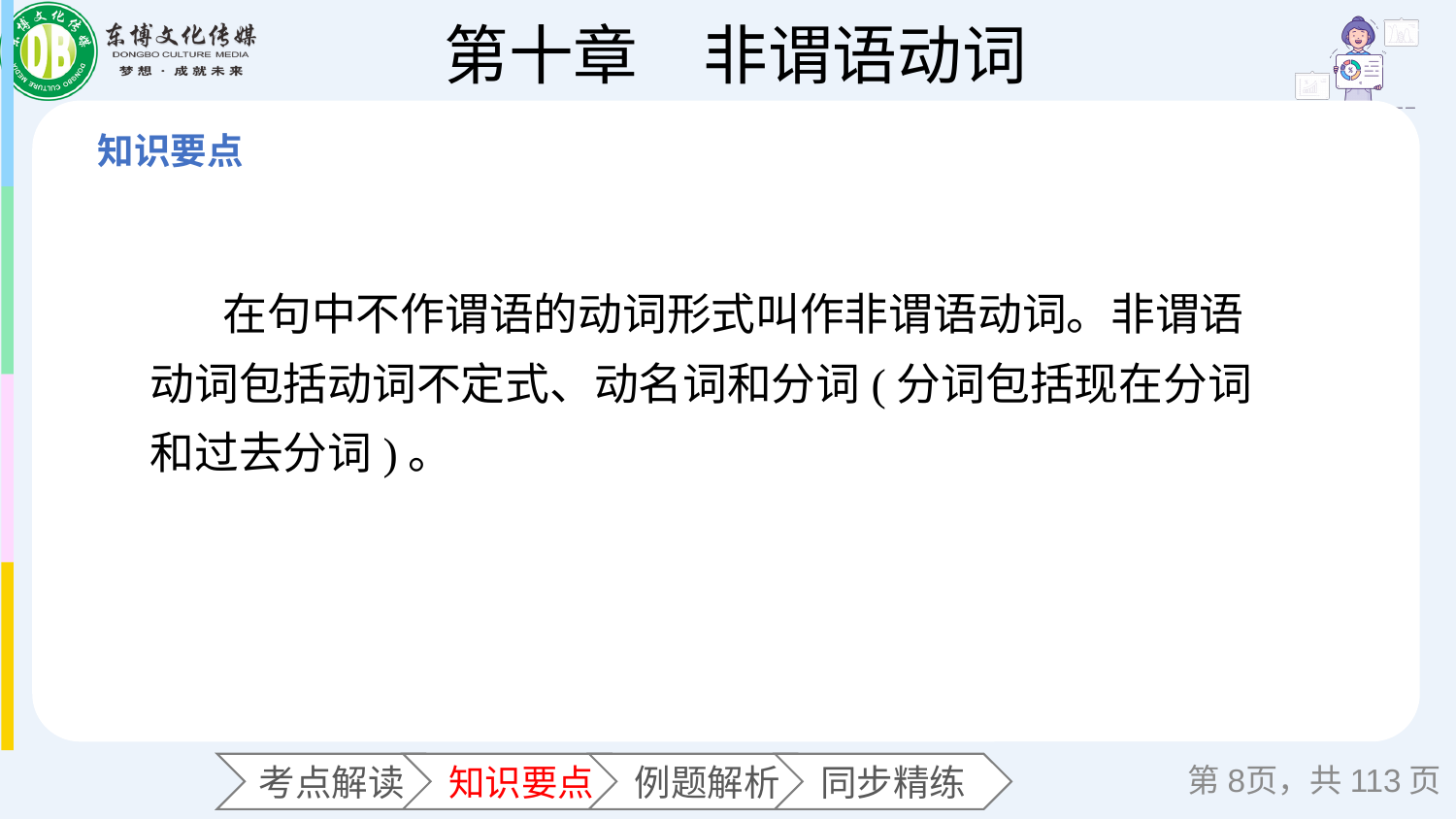

在句中不作谓语的动词形式叫作非谓语动词。非谓语动词包括动词不定式、动名词和分词(分词包括现在分词和过去分词)。
第8页，共113页